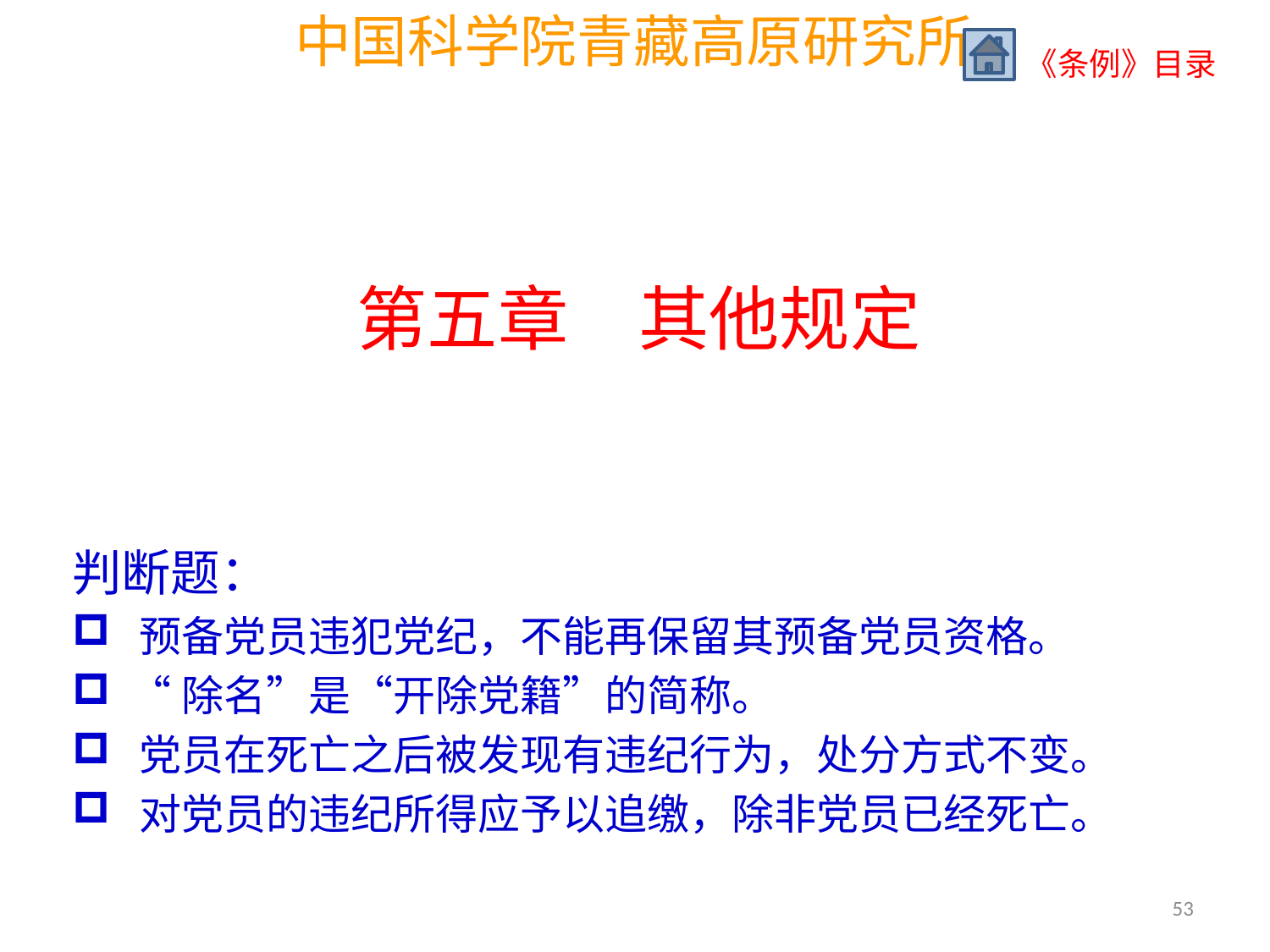

《条例》目录
# 第五章　其他规定
判断题：
 预备党员违犯党纪，不能再保留其预备党员资格。
 “除名”是“开除党籍”的简称。
 党员在死亡之后被发现有违纪行为，处分方式不变。
 对党员的违纪所得应予以追缴，除非党员已经死亡。
53